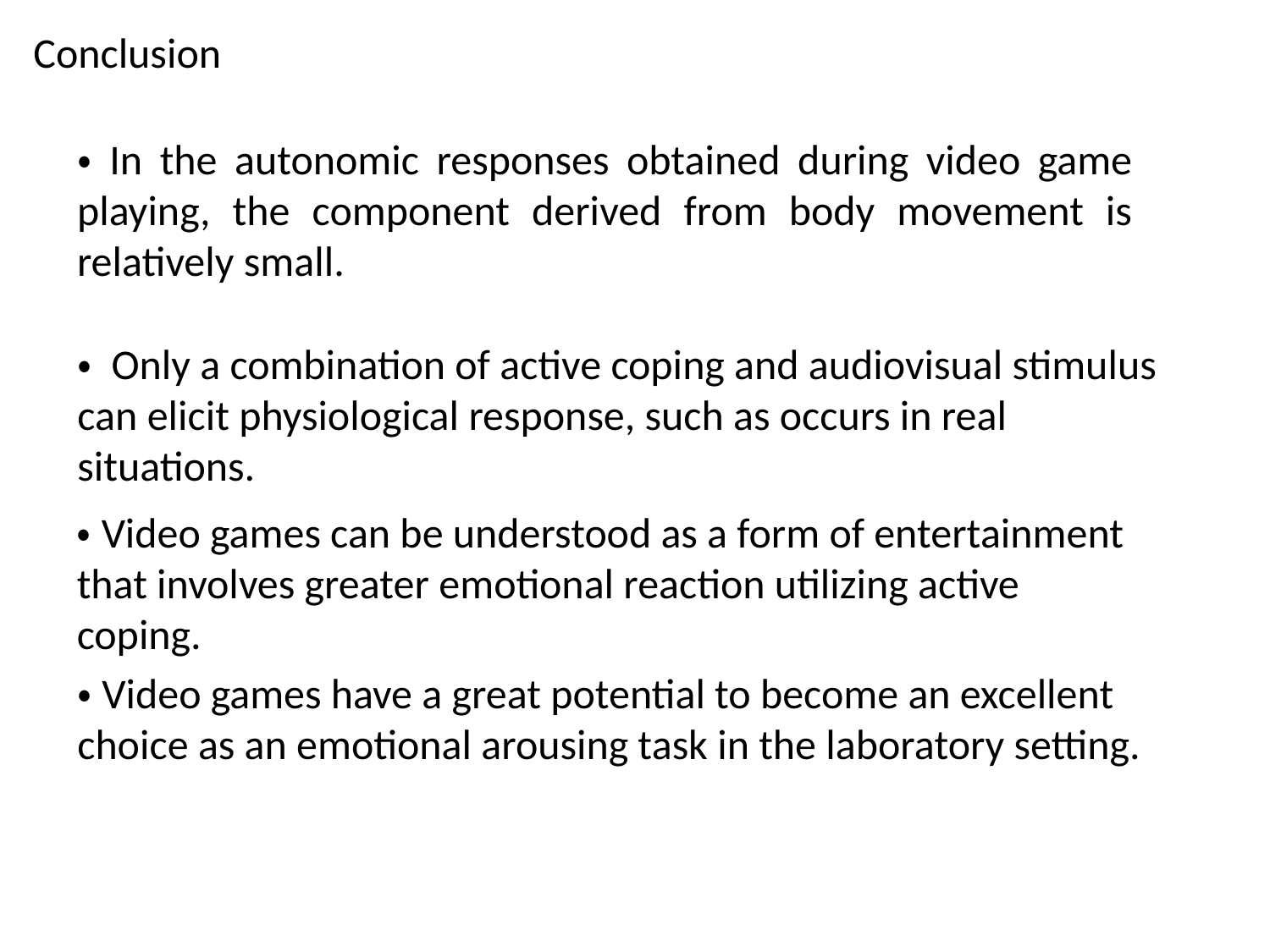

Conclusion
・In the autonomic responses obtained during video game playing, the component derived from body movement is relatively small.
・ Only a combination of active coping and audiovisual stimulus can elicit physiological response, such as occurs in real situations.
・Video games can be understood as a form of entertainment that involves greater emotional reaction utilizing active coping.
・Video games have a great potential to become an excellent choice as an emotional arousing task in the laboratory setting.